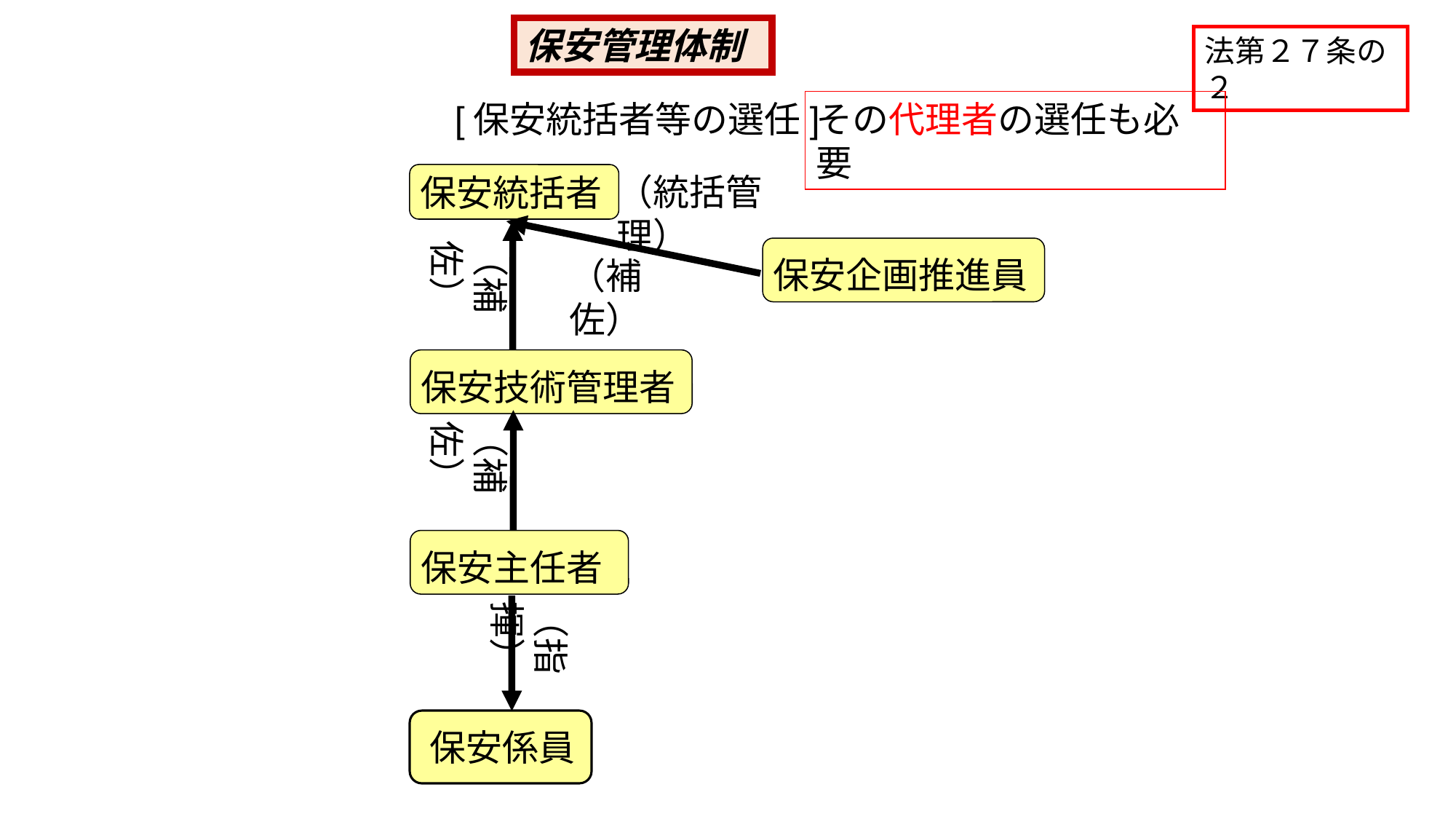

保安管理体制
法第２７条の２
[保安統括者等の選任]
その代理者の選任も必要
（統括管理）

保安統括者

（補佐）

保安企画推進員
（補佐）

保安技術管理者
（補佐）

保安主任者
（指揮）

保安係員